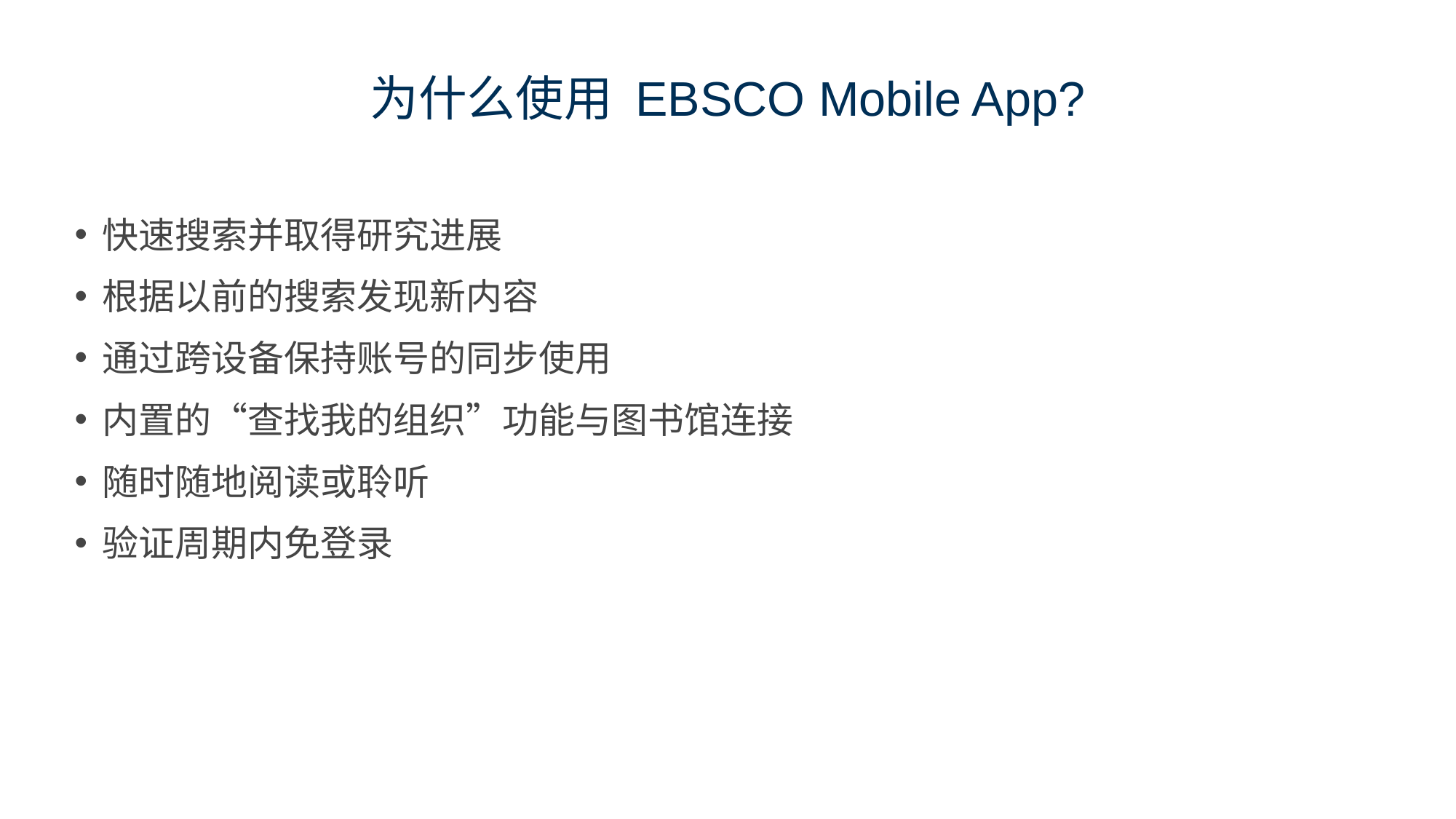

# 为什么使用 EBSCO Mobile App?
快速搜索并取得研究进展
根据以前的搜索发现新内容
通过跨设备保持账号的同步使用
内置的“查找我的组织”功能与图书馆连接
随时随地阅读或聆听
验证周期内免登录